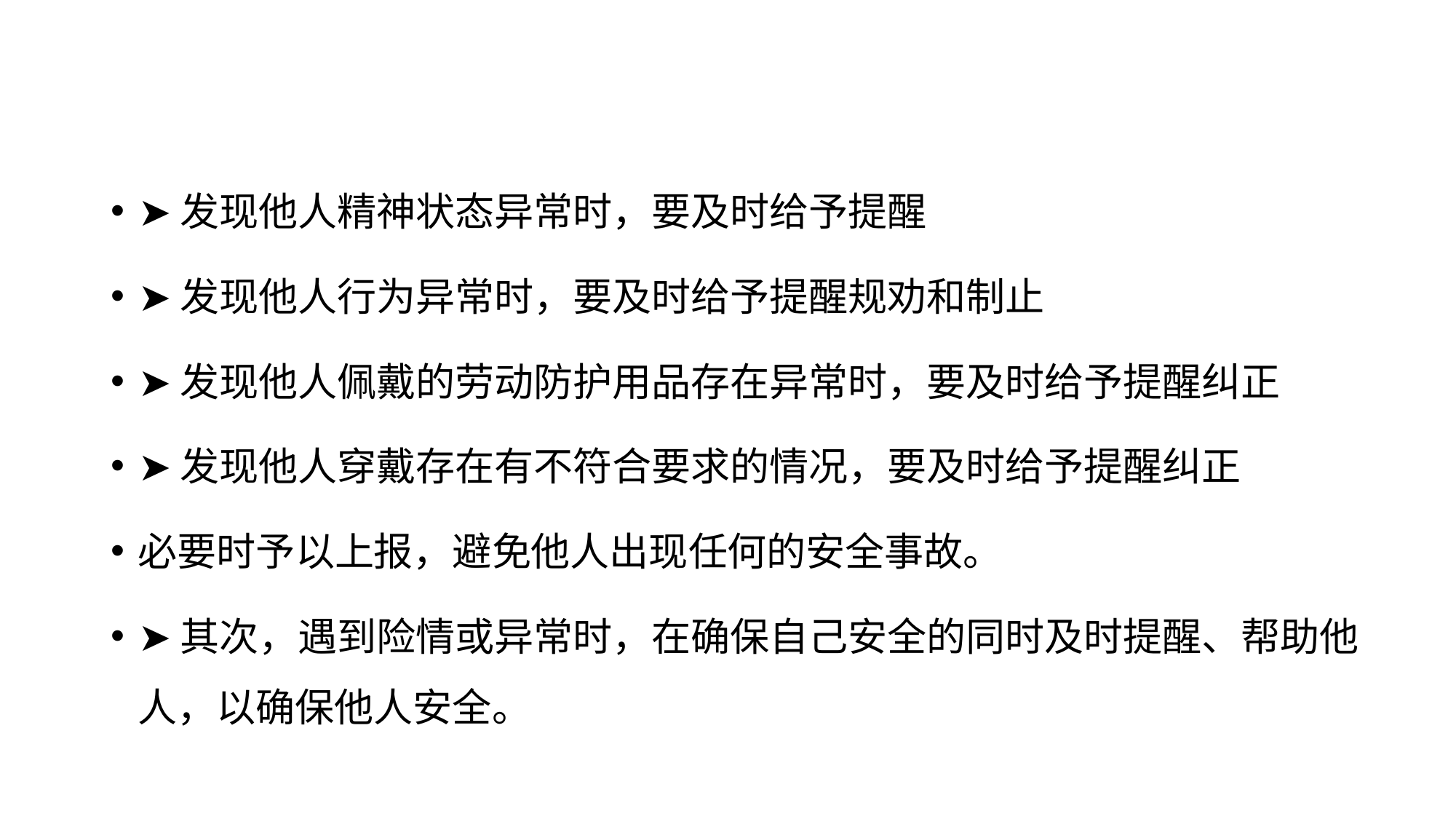

#
➤发现他人精神状态异常时，要及时给予提醒
➤发现他人行为异常时，要及时给予提醒规劝和制止
➤发现他人佩戴的劳动防护用品存在异常时，要及时给予提醒纠正
➤发现他人穿戴存在有不符合要求的情况，要及时给予提醒纠正
必要时予以上报，避免他人出现任何的安全事故。
➤其次，遇到险情或异常时，在确保自己安全的同时及时提醒、帮助他人，以确保他人安全。